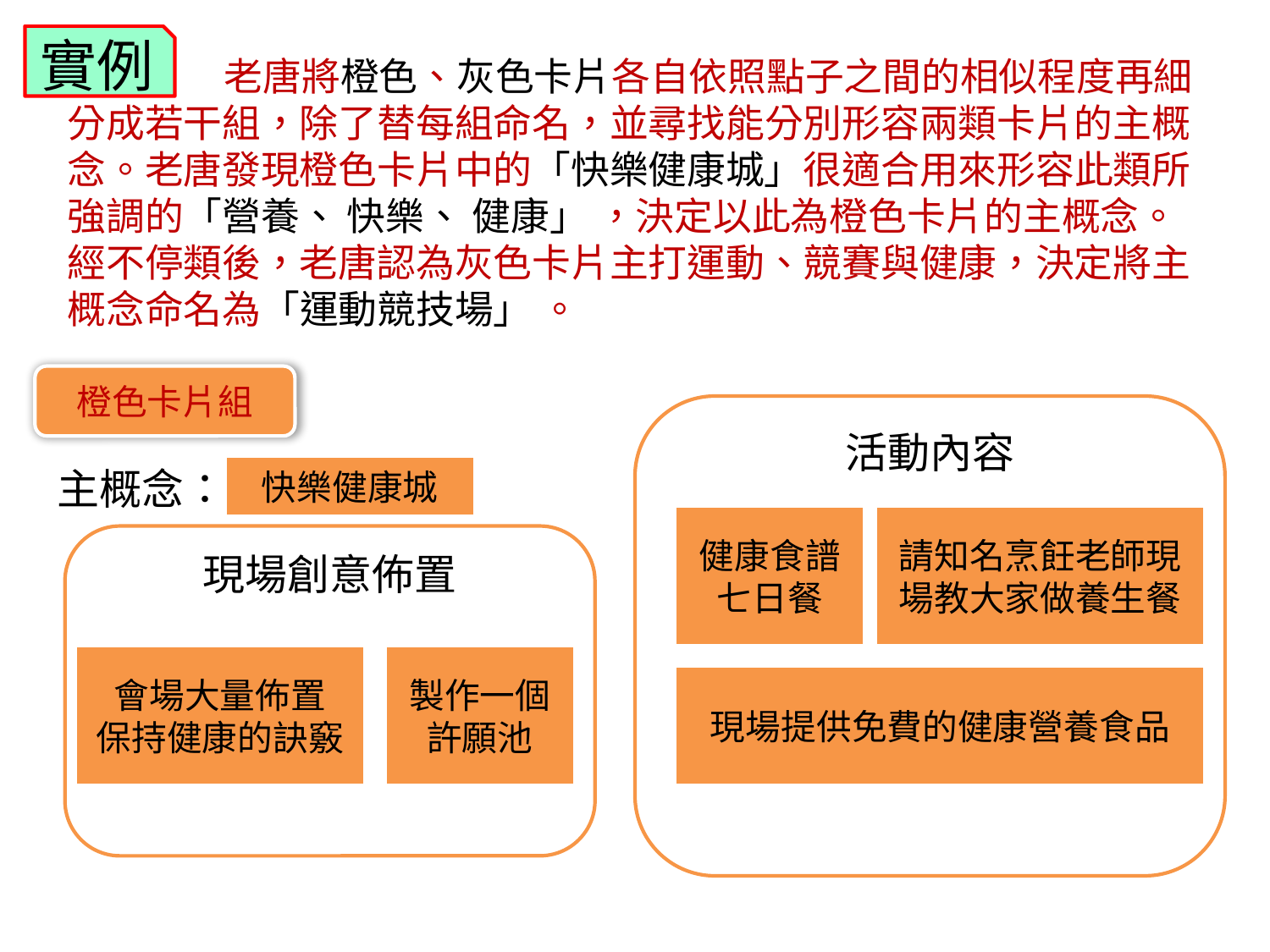

實例
                 老唐將橙色、灰色卡片各自依照點子之間的相似程度再細分成若干組，除了替每組命名，並尋找能分別形容兩類卡片的主概念。老唐發現橙色卡片中的「快樂健康城」很適合用來形容此類所強調的「營養、 快樂、 健康」 ，決定以此為橙色卡片的主概念。經不停類後，老唐認為灰色卡片主打運動、競賽與健康，決定將主概念命名為「運動競技場」 。
橙色卡片組
活動內容
主概念：
快樂健康城
健康食譜
七日餐
請知名烹飪老師現場教大家做養生餐
現場創意佈置

會場大量佈置
保持健康的訣竅
製作一個
許願池
現場提供免費的健康營養食品